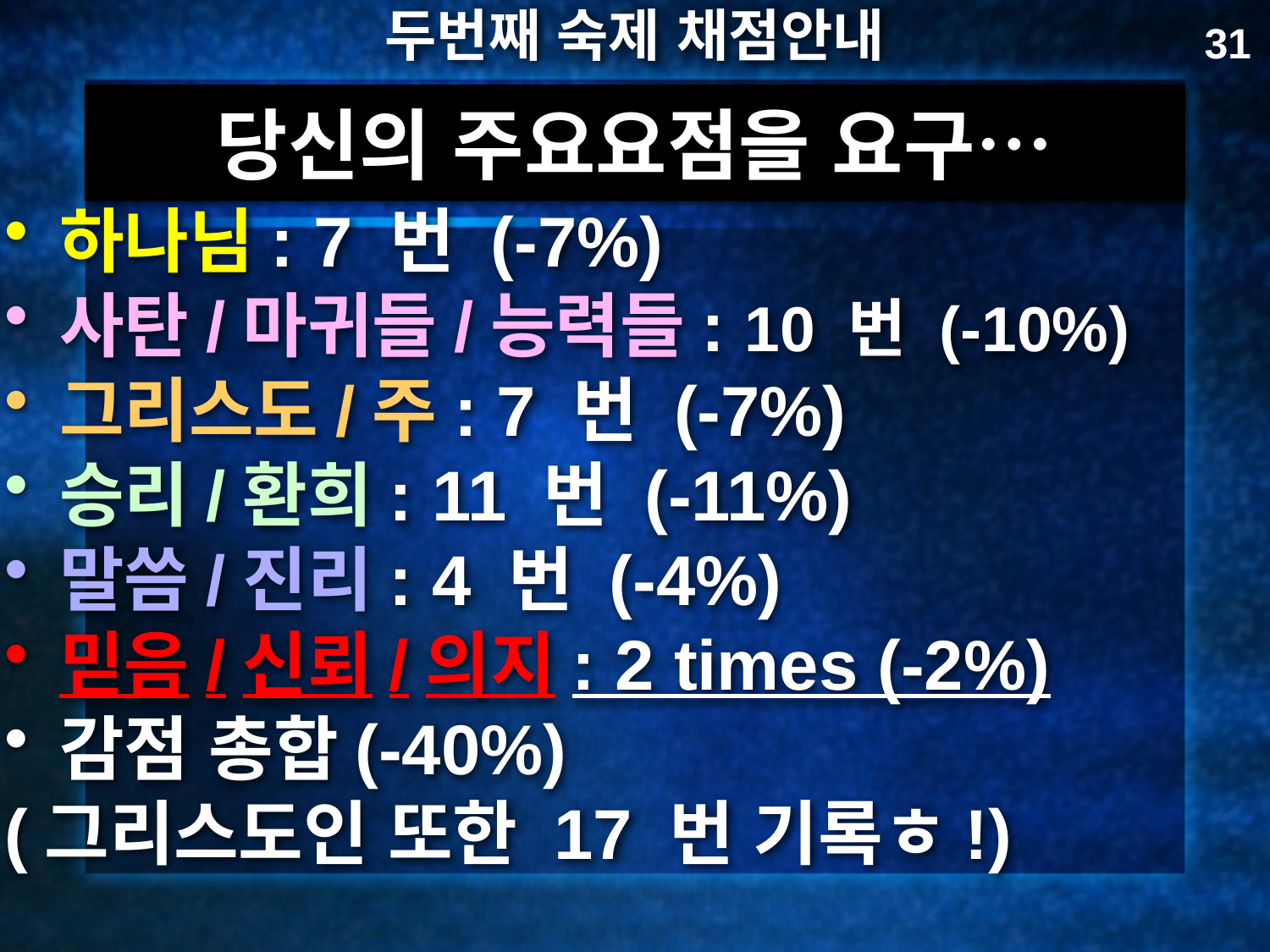

두번째 숙제 채점안내
31
당신의 주요요점을 요구…
하나님: 7 번 (-7%)
사탄/마귀들/능력들: 10 번 (-10%)
그리스도/주: 7 번 (-7%)
승리/환희: 11 번 (-11%)
말씀/진리: 4 번 (-4%)
믿음/신뢰/의지: 2 times (-2%)
감점 총합(-40%)
(그리스도인 또한 17 번 기록ㅎ!)